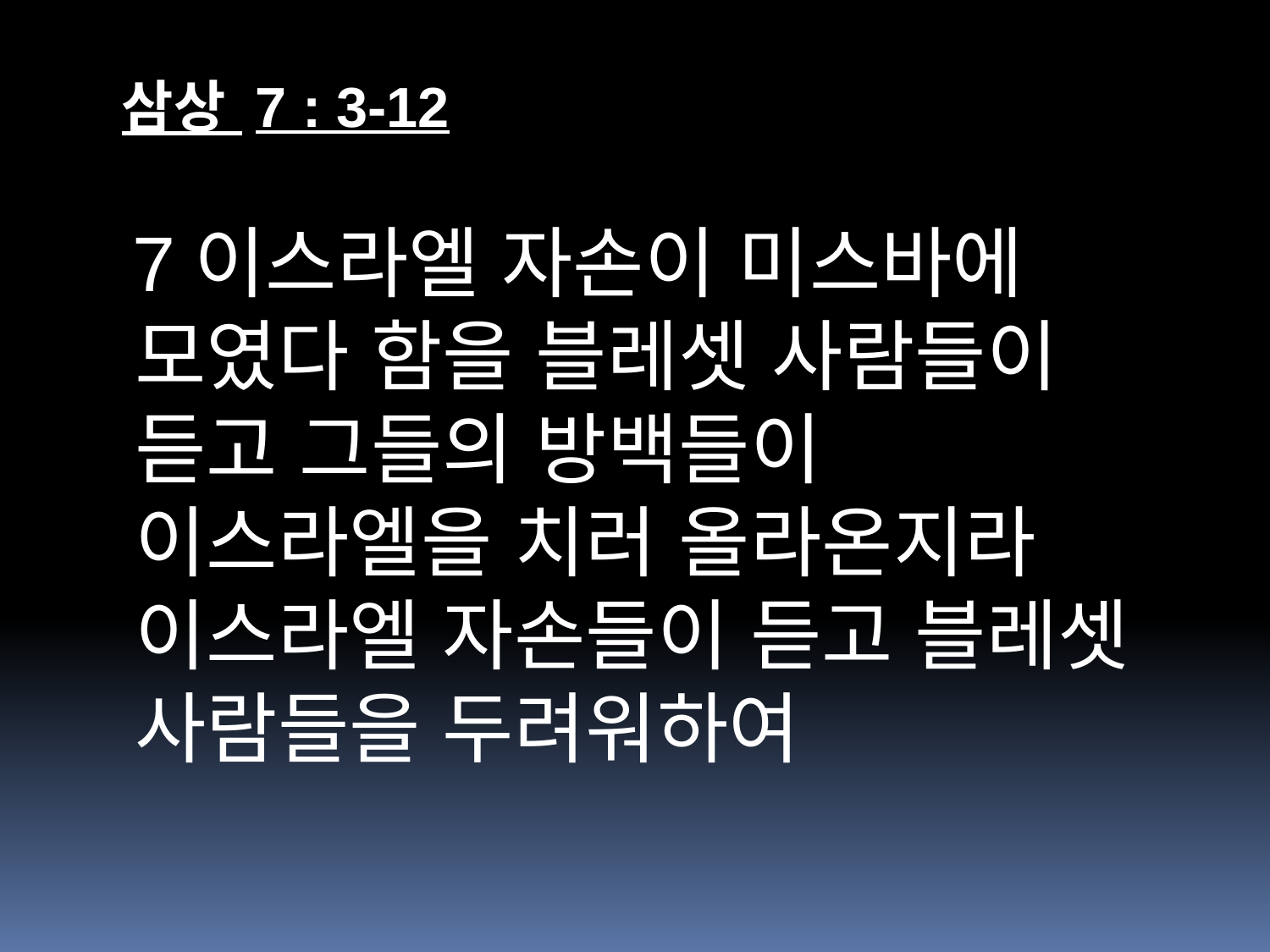

삼상 7 : 3-12

  7이스라엘 자손이 미스바에 모였다 함을 블레셋 사람들이 듣고 그들의 방백들이 이스라엘을 치러 올라온지라 이스라엘 자손들이 듣고 블레셋 사람들을 두려워하여